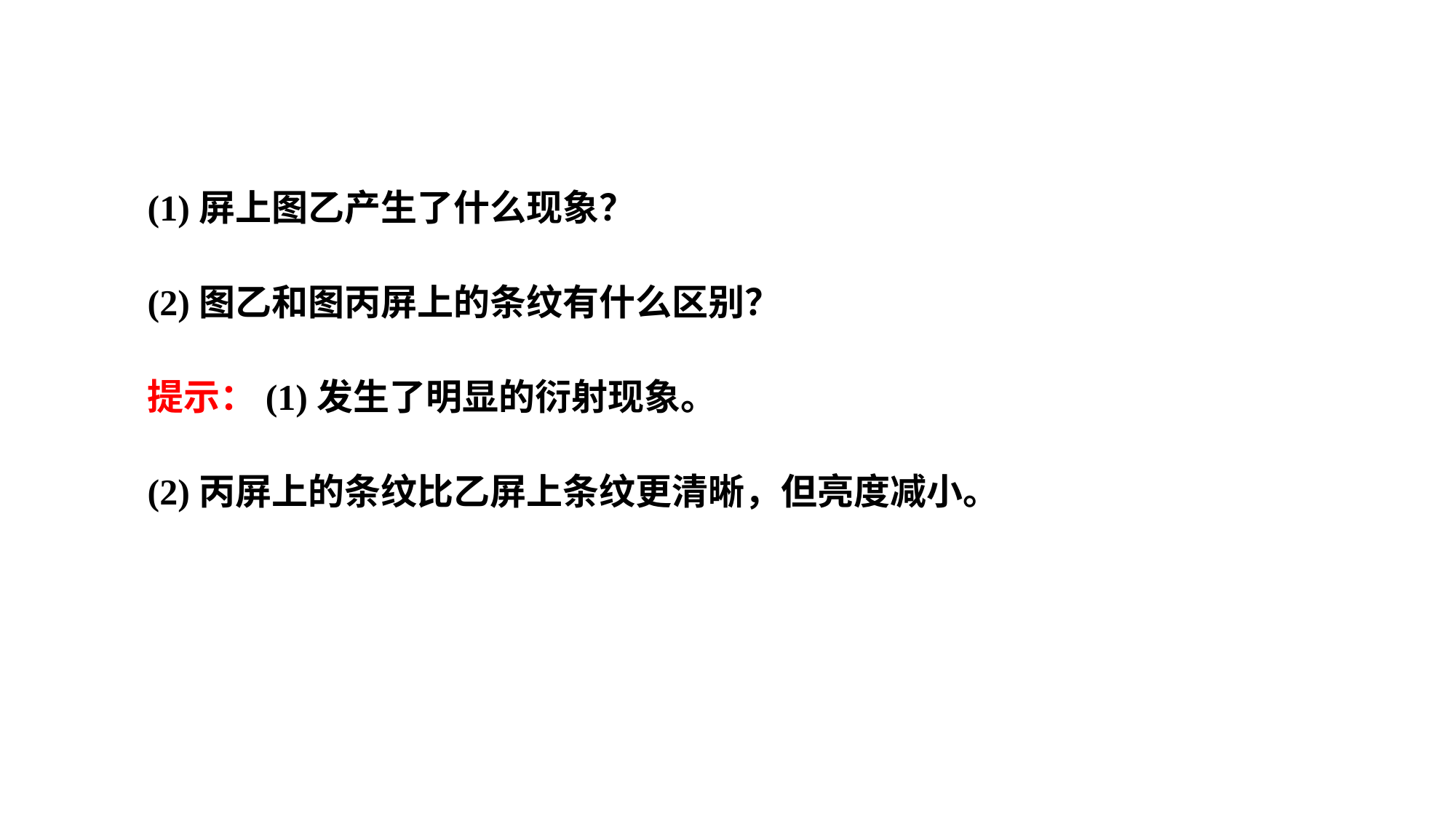

(1)屏上图乙产生了什么现象？
(2)图乙和图丙屏上的条纹有什么区别？
提示：(1)发生了明显的衍射现象。
(2)丙屏上的条纹比乙屏上条纹更清晰，但亮度减小。